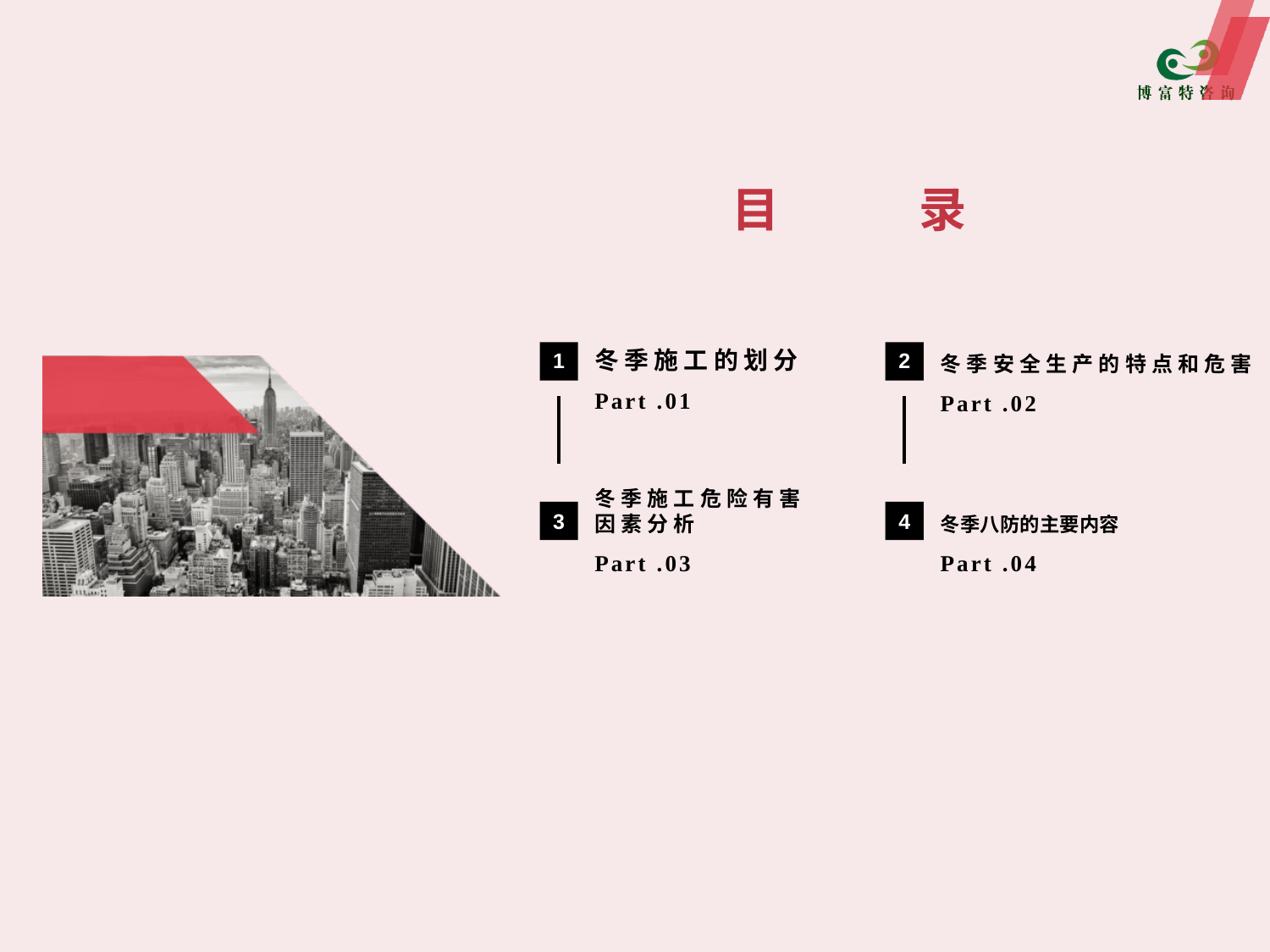

目      录
冬季施工的划分
冬季安全生产的特点和危害
1
2
Part .01
Part .02
冬季施工危险有害因素分析
冬季八防的主要内容
3
4
Part .03
Part .04